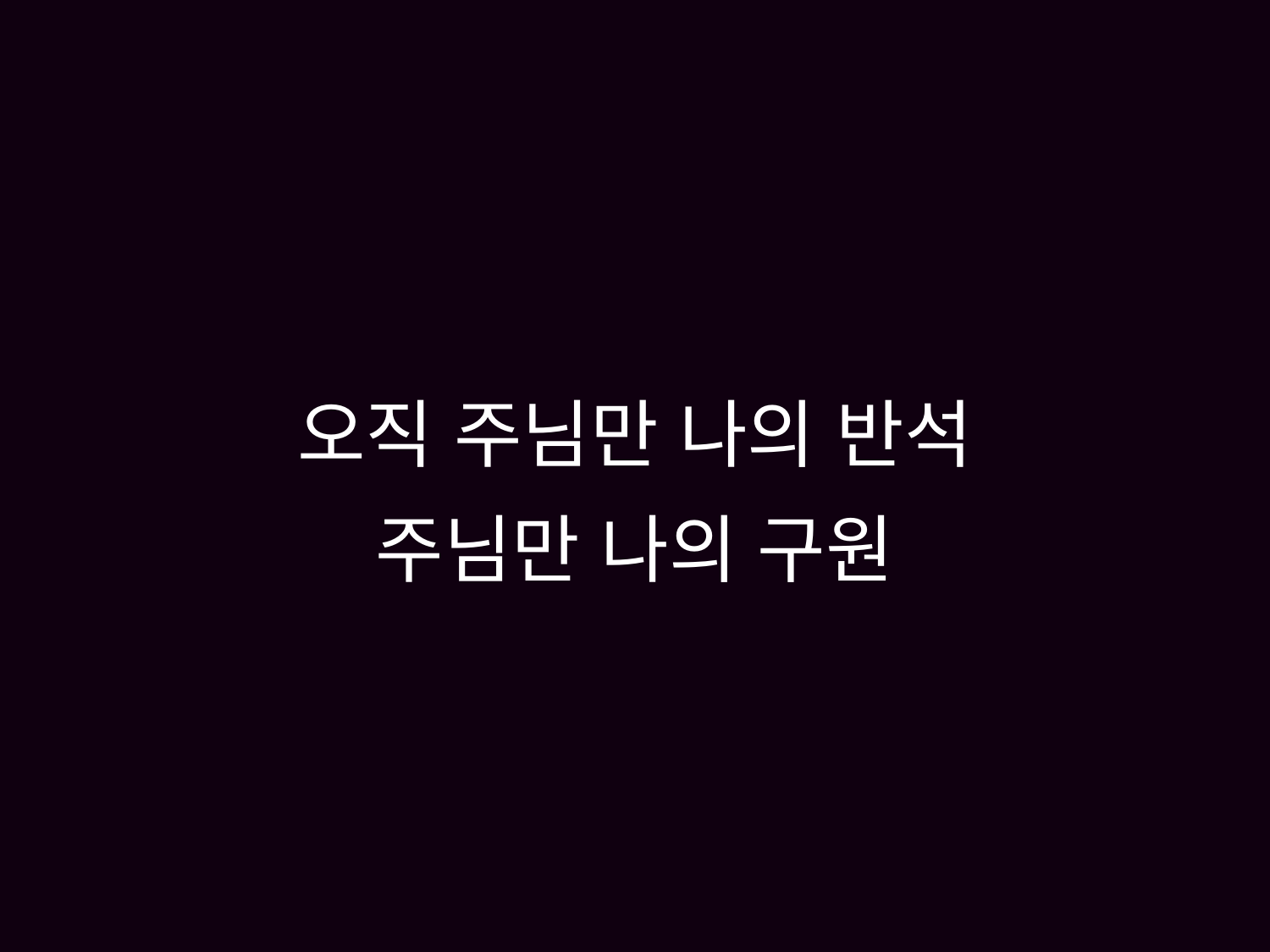

# 오직 주님만 나의 반석 주님만 나의 구원